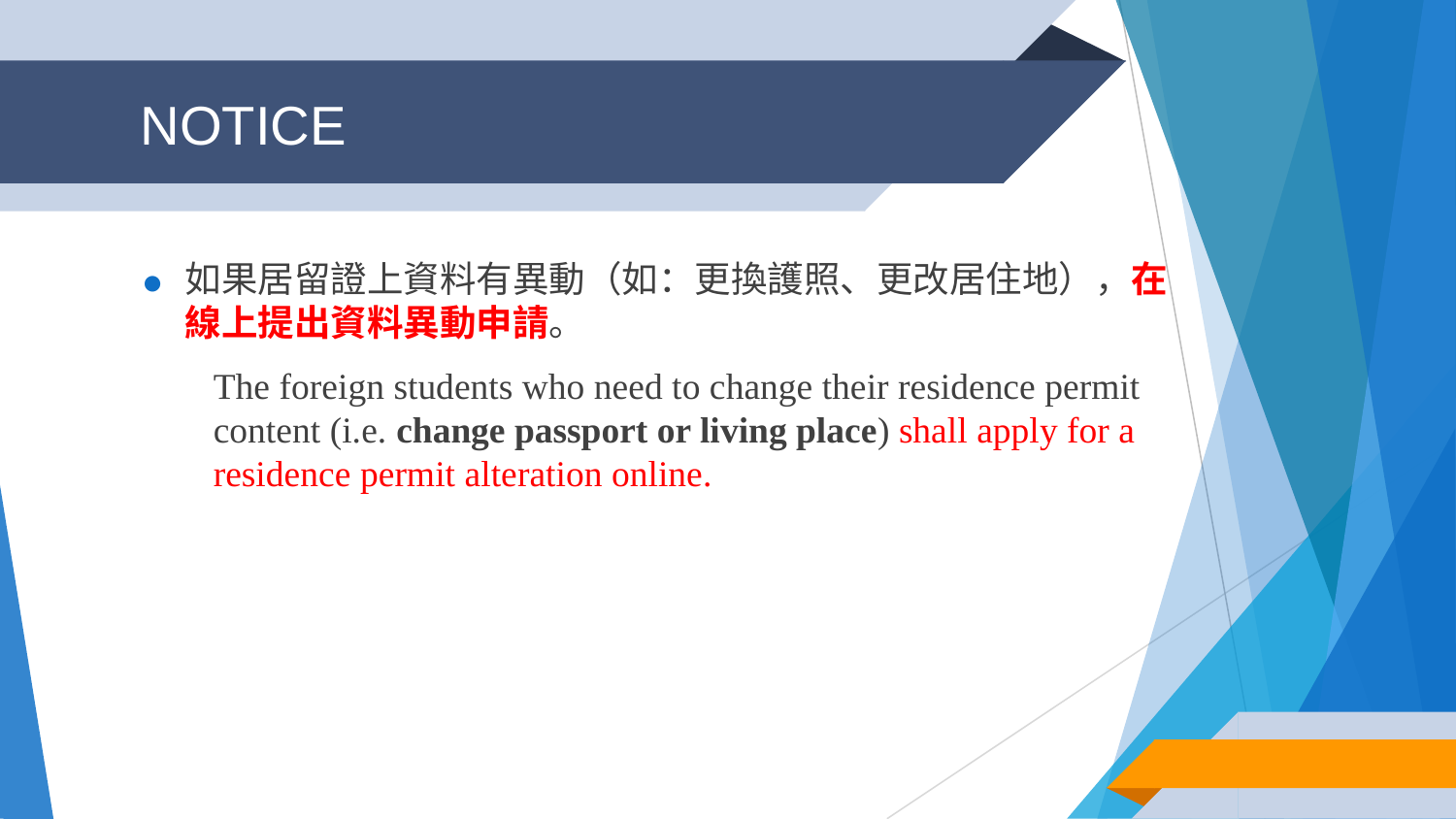

# NOTICE
如果居留證上資料有異動（如：更換護照、更改居住地），在線上提出資料異動申請。
The foreign students who need to change their residence permit content (i.e. change passport or living place) shall apply for a residence permit alteration online.